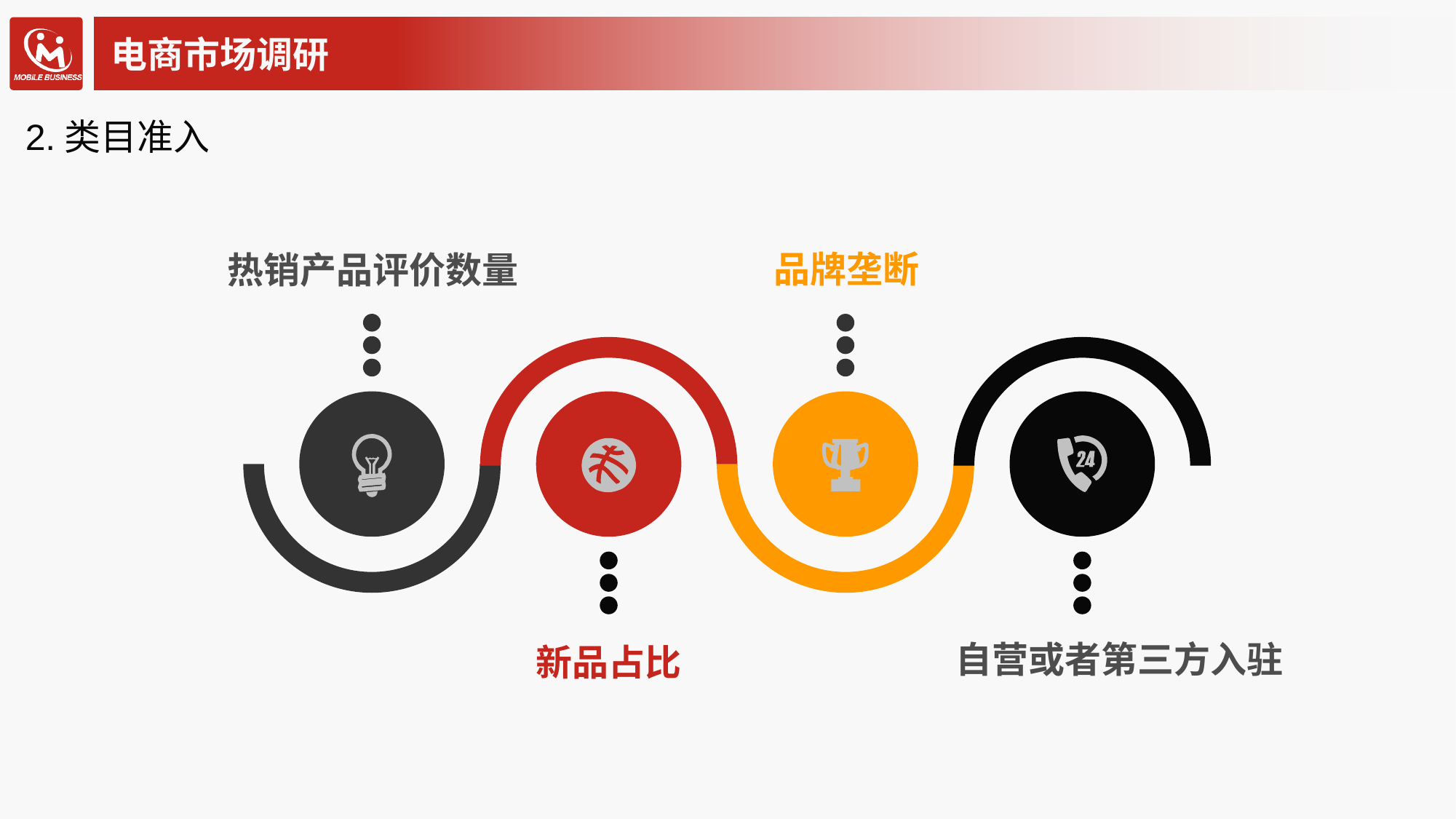

# 电商市场调研

2.类目准入
品牌垄断
热销产品评价数量

自营或者第三方入驻
新品占比